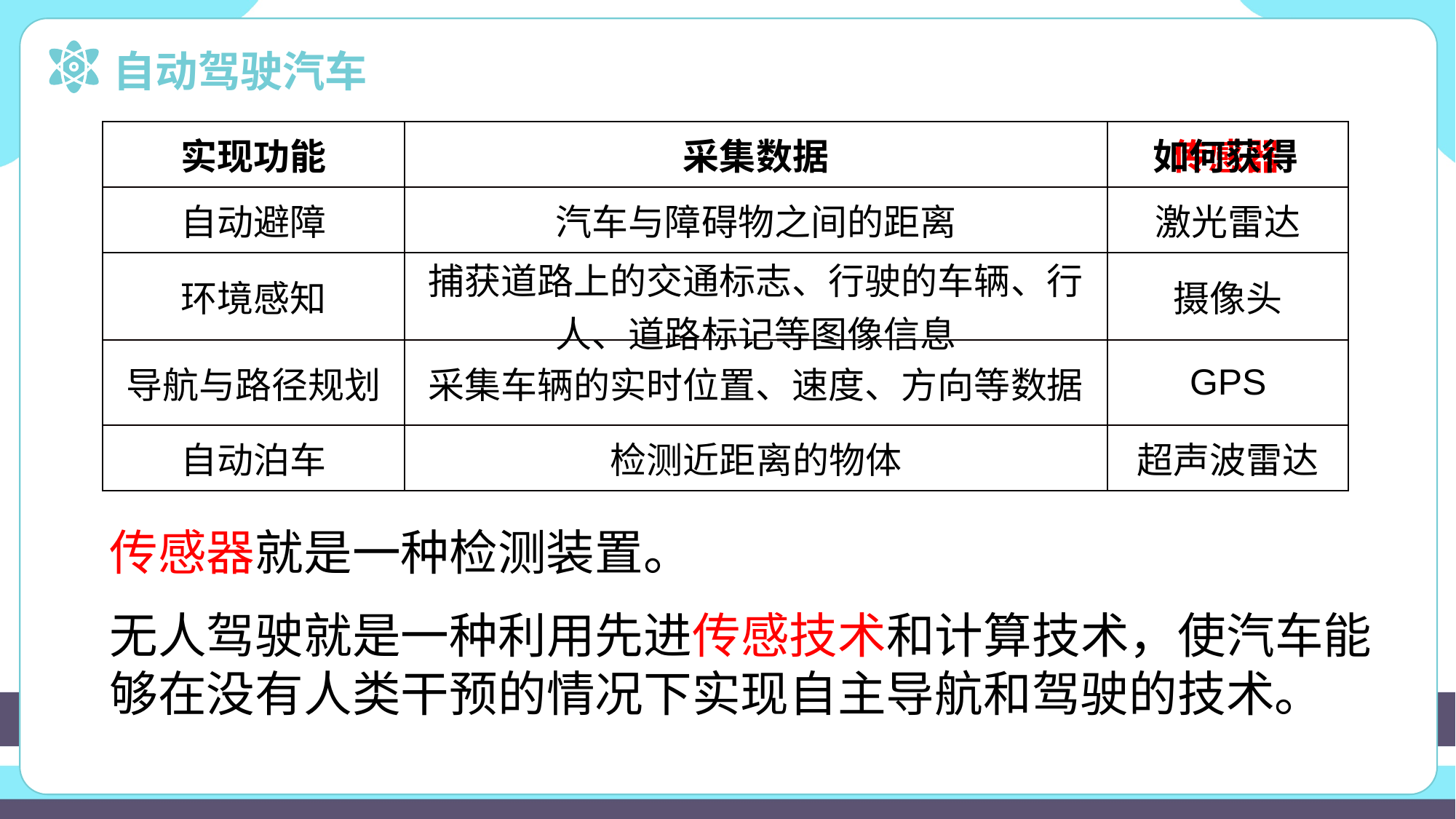

自动驾驶汽车

| 实现功能 | 采集数据 |  |
| --- | --- | --- |
| 自动避障 | 汽车与障碍物之间的距离 | 激光雷达 |
| 环境感知 | 捕获道路上的交通标志、行驶的车辆、行人、道路标记等图像信息 | 摄像头 |
| 导航与路径规划 | 采集车辆的实时位置、速度、方向等数据 | GPS |
| 自动泊车 | 检测近距离的物体 | 超声波雷达 |
如何获得
传感器
传感器就是一种检测装置。
无人驾驶就是一种利用先进传感技术和计算技术，使汽车能够在没有人类干预的情况下实现自主导航和驾驶的技术。